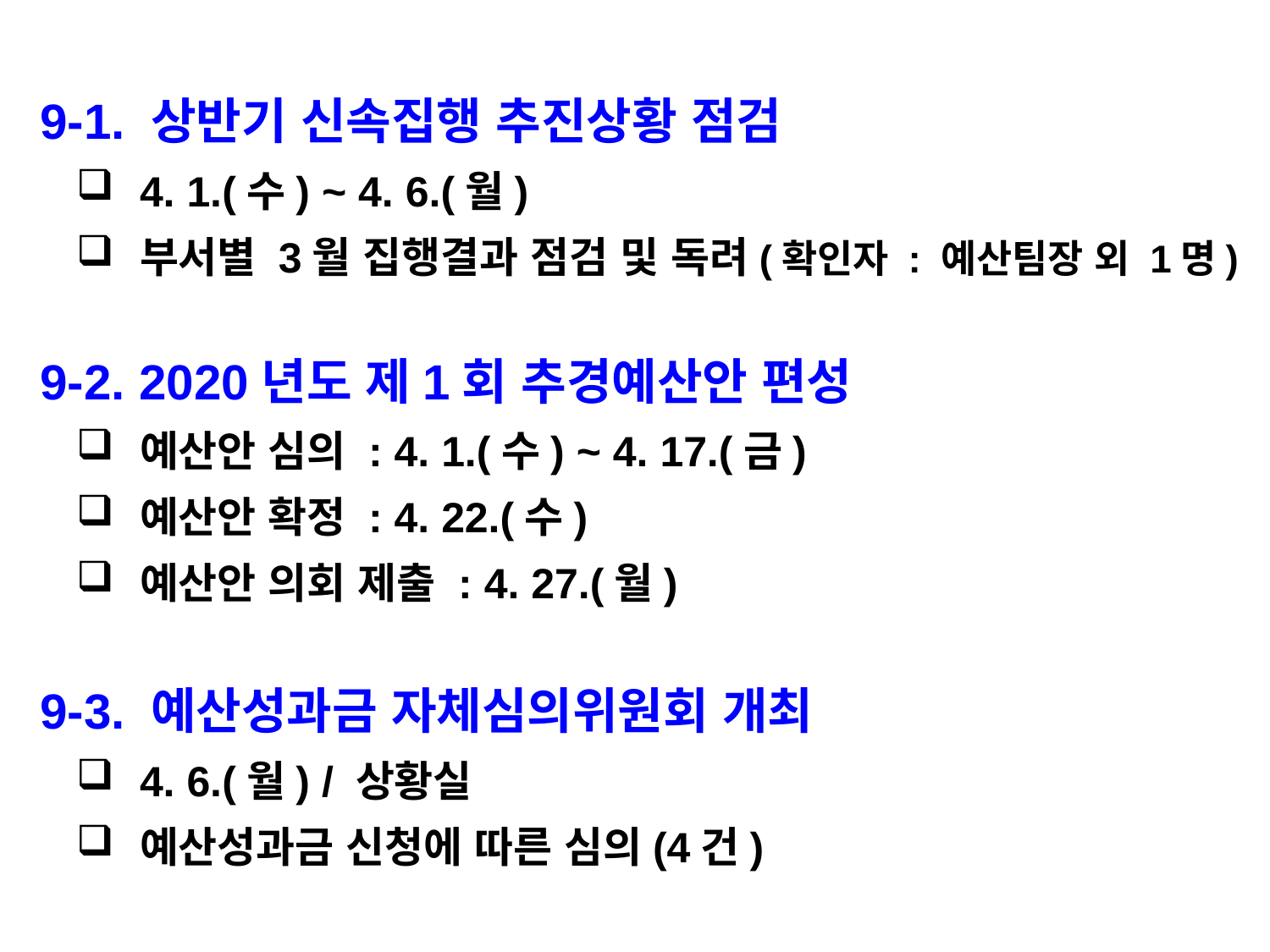

9-1. 상반기 신속집행 추진상황 점검
4. 1.(수) ~ 4. 6.(월)
부서별 3월 집행결과 점검 및 독려(확인자 : 예산팀장 외 1명)
  9-2. 2020년도 제1회 추경예산안 편성
예산안 심의 : 4. 1.(수) ~ 4. 17.(금)
예산안 확정 : 4. 22.(수)
예산안 의회 제출 : 4. 27.(월)
  9-3. 예산성과금 자체심의위원회 개최
4. 6.(월) / 상황실
예산성과금 신청에 따른 심의(4건)